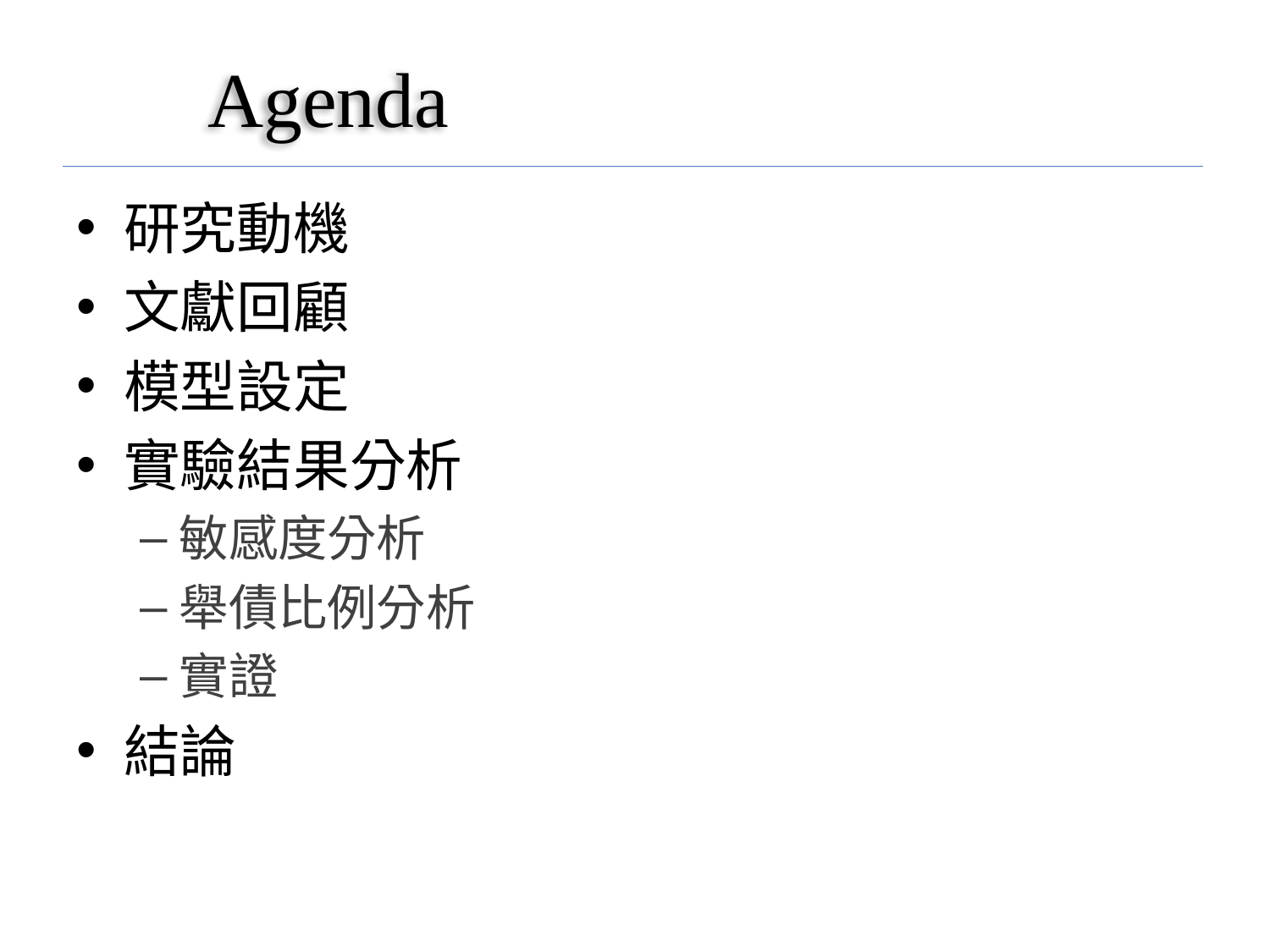

# Agenda
研究動機
文獻回顧
模型設定
實驗結果分析
敏感度分析
舉債比例分析
實證
結論